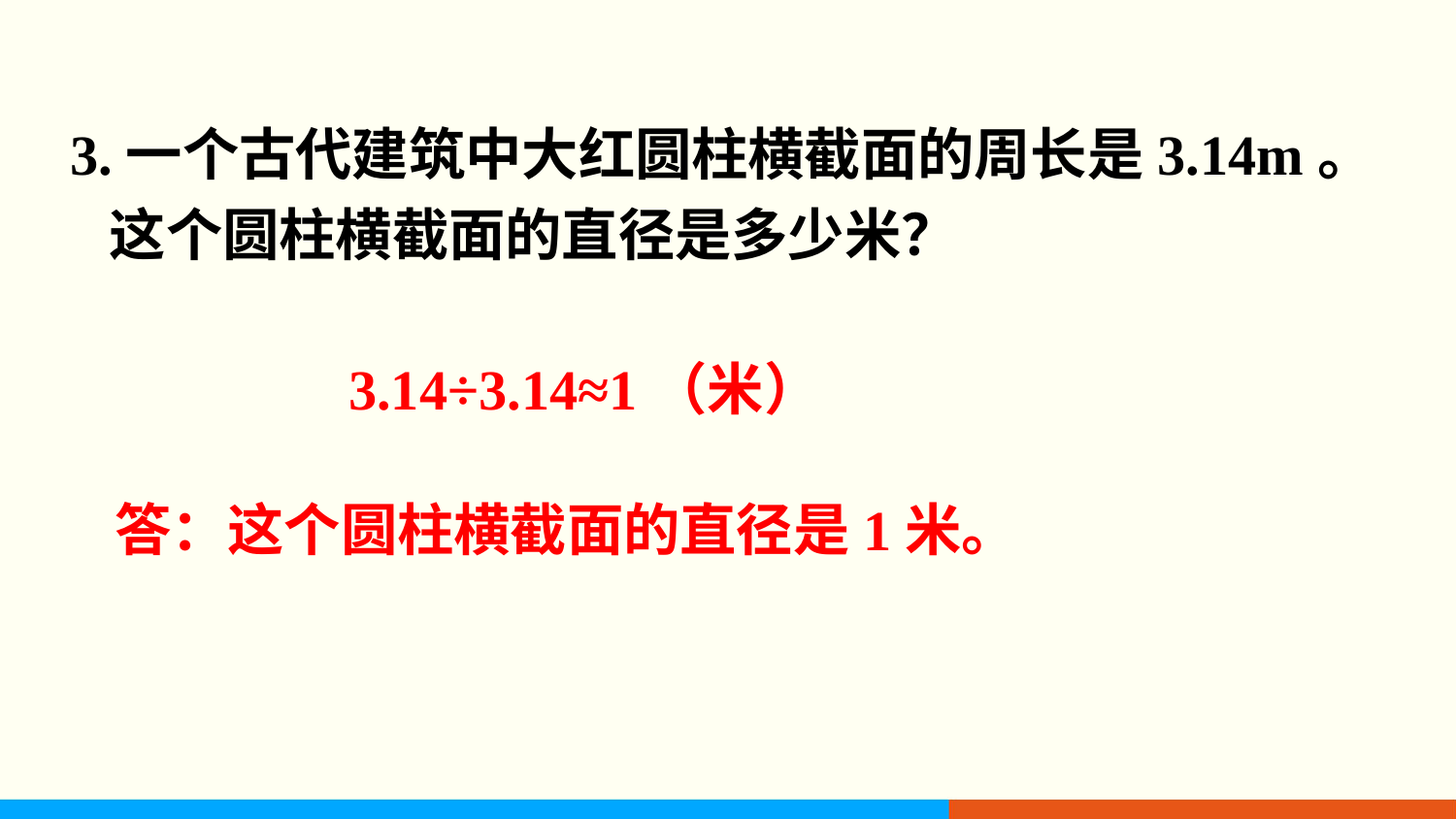

3.一个古代建筑中大红圆柱横截面的周长是3.14m。
  这个圆柱横截面的直径是多少米？
3.14÷3.14≈1（米）
答：这个圆柱横截面的直径是1米。